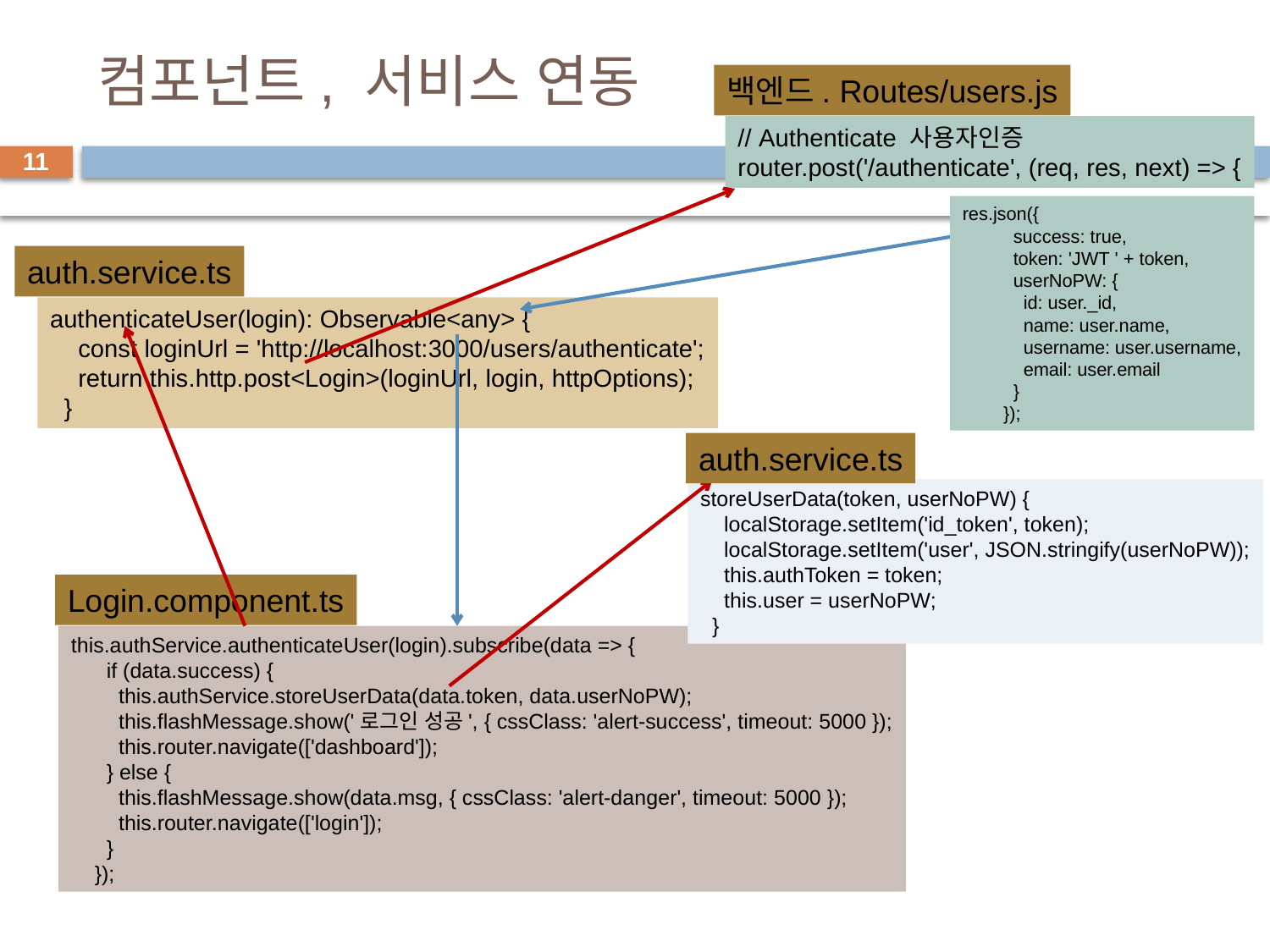

# 컴포넌트, 서비스 연동
백엔드. Routes/users.js
// Authenticate 사용자인증
router.post('/authenticate', (req, res, next) => {
11
res.json({
          success: true,
          token: 'JWT ' + token,
          userNoPW: {
            id: user._id,
            name: user.name,
            username: user.username,
            email: user.email
          }
        });
auth.service.ts
authenticateUser(login): Observable<any> {
    const loginUrl = 'http://localhost:3000/users/authenticate';
    return this.http.post<Login>(loginUrl, login, httpOptions);
  }
auth.service.ts
storeUserData(token, userNoPW) {
    localStorage.setItem('id_token', token);
    localStorage.setItem('user', JSON.stringify(userNoPW));
    this.authToken = token;
    this.user = userNoPW;
  }
Login.component.ts
this.authService.authenticateUser(login).subscribe(data => {
      if (data.success) {
        this.authService.storeUserData(data.token, data.userNoPW);
        this.flashMessage.show('로그인 성공', { cssClass: 'alert-success', timeout: 5000 });
        this.router.navigate(['dashboard']);
      } else {
        this.flashMessage.show(data.msg, { cssClass: 'alert-danger', timeout: 5000 });
        this.router.navigate(['login']);
      }
    });